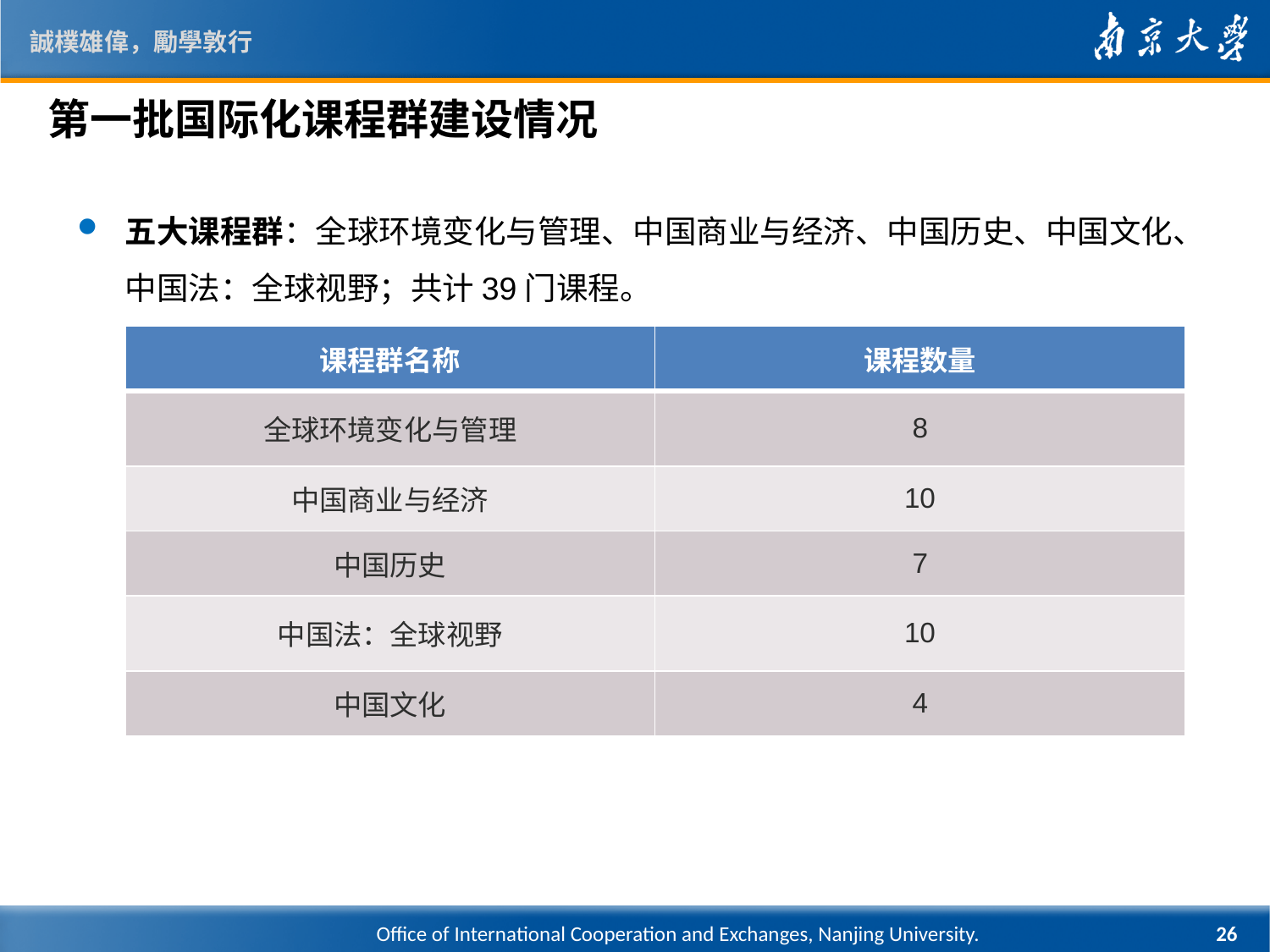

第一批国际化课程群建设情况
五大课程群：全球环境变化与管理、中国商业与经济、中国历史、中国文化、中国法：全球视野；共计39门课程。

| 课程群名称 | 课程数量 |
| --- | --- |
| 全球环境变化与管理 | 8 |
| 中国商业与经济 | 10 |
| 中国历史 | 7 |
| 中国法：全球视野 | 10 |
| 中国文化 | 4 |